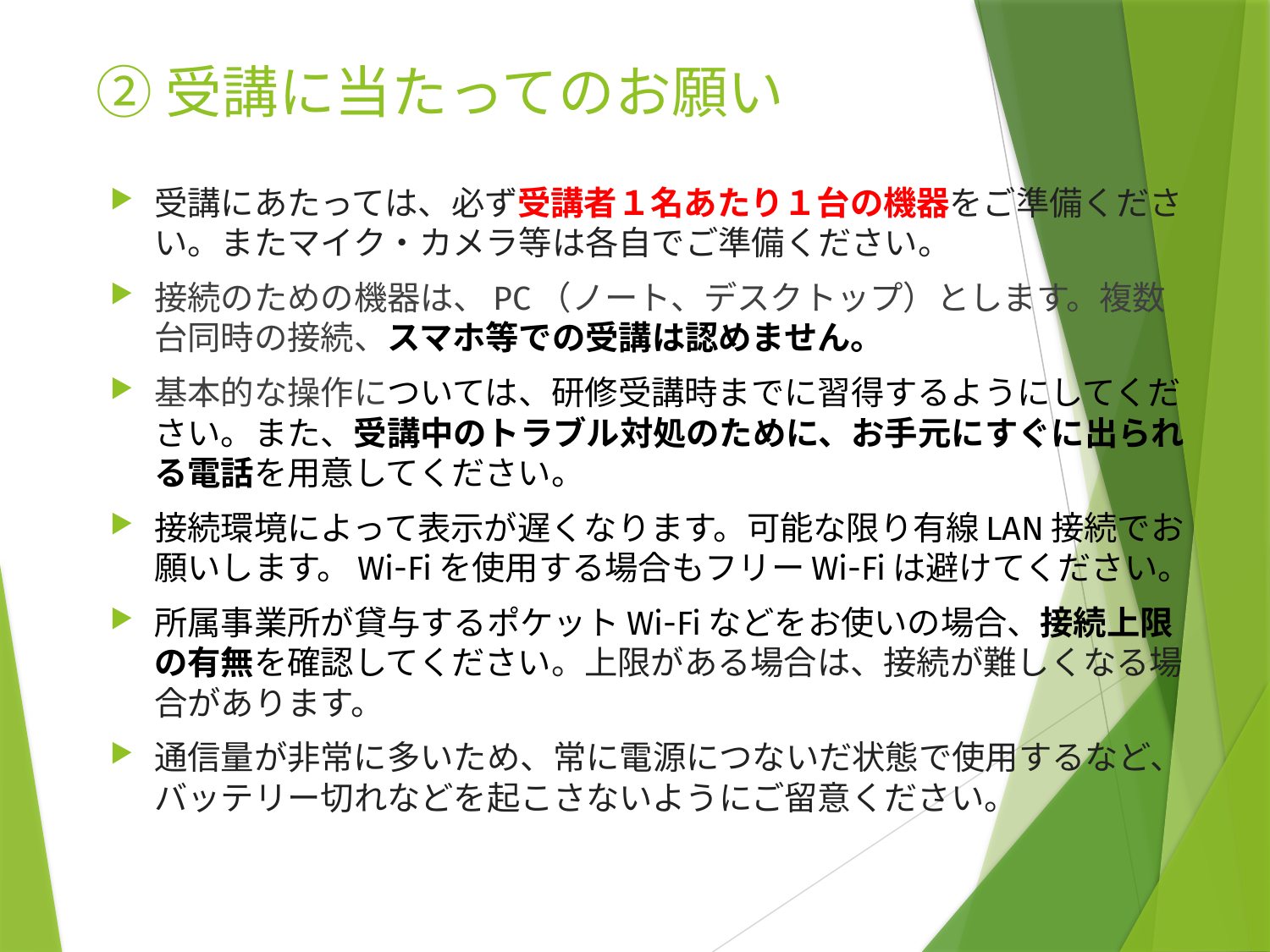

# ②受講に当たってのお願い
受講にあたっては、必ず受講者１名あたり１台の機器をご準備ください。またマイク・カメラ等は各自でご準備ください。
接続のための機器は、PC（ノート、デスクトップ）とします。複数台同時の接続、スマホ等での受講は認めません。
基本的な操作については、研修受講時までに習得するようにしてください。また、受講中のトラブル対処のために、お手元にすぐに出られる電話を用意してください。
接続環境によって表示が遅くなります。可能な限り有線LAN接続でお願いします。Wi-Fiを使用する場合もフリーWi-Fiは避けてください。
所属事業所が貸与するポケットWi-Fiなどをお使いの場合、接続上限の有無を確認してください。上限がある場合は、接続が難しくなる場合があります。
通信量が非常に多いため、常に電源につないだ状態で使用するなど、バッテリー切れなどを起こさないようにご留意ください。